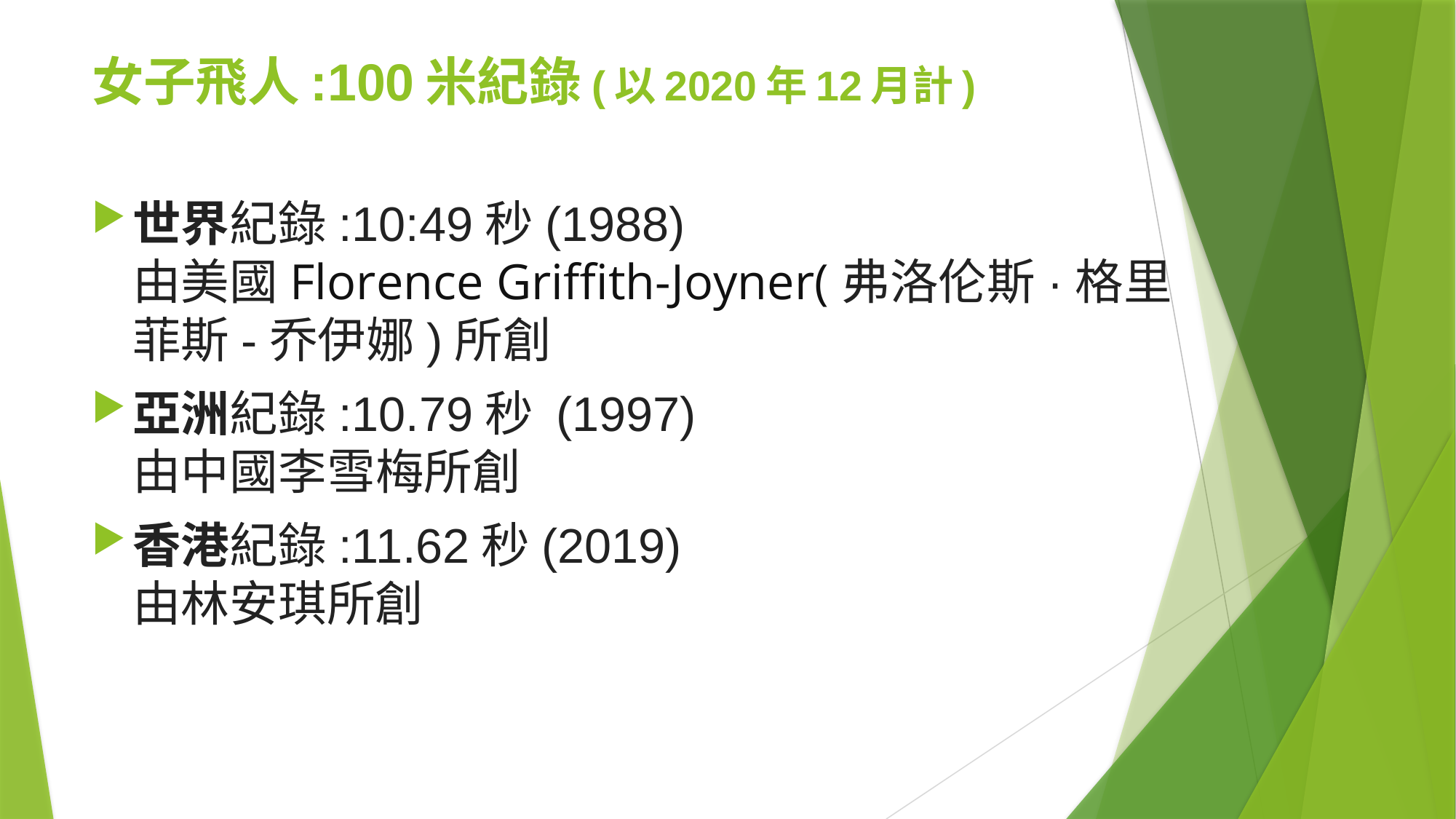

# 女子飛人:100米紀錄(以2020年12月計)
世界紀錄:10:49秒(1988)
由美國Florence Griffith-Joyner(弗洛伦斯·格里菲斯-乔伊娜)所創
亞洲紀錄:10.79秒 (1997)
由中國李雪梅所創
香港紀錄:11.62秒(2019)
由林安琪所創